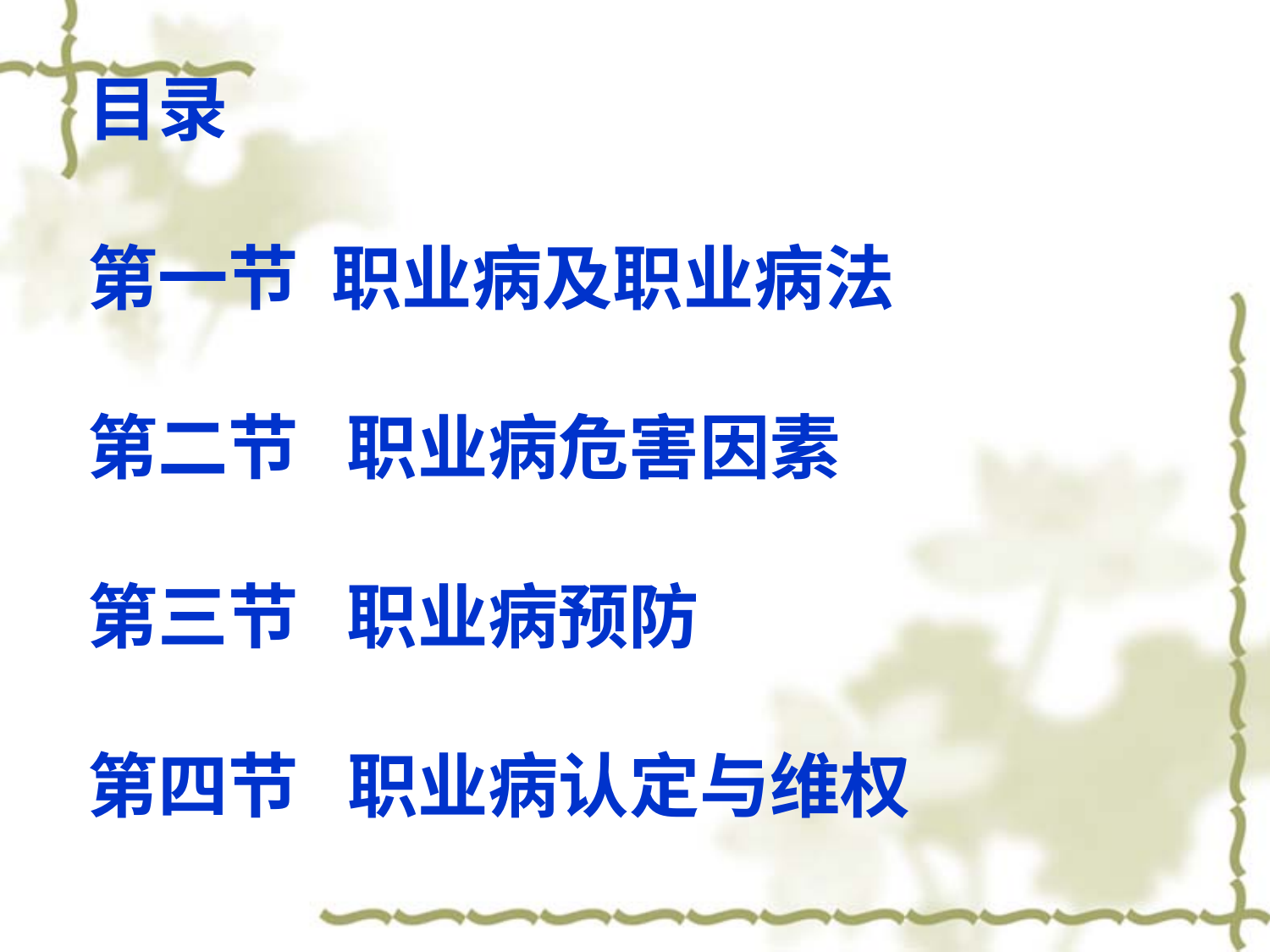

目录

第一节  职业病及职业病法

第二节   职业病危害因素

第三节   职业病预防

第四节   职业病认定与维权